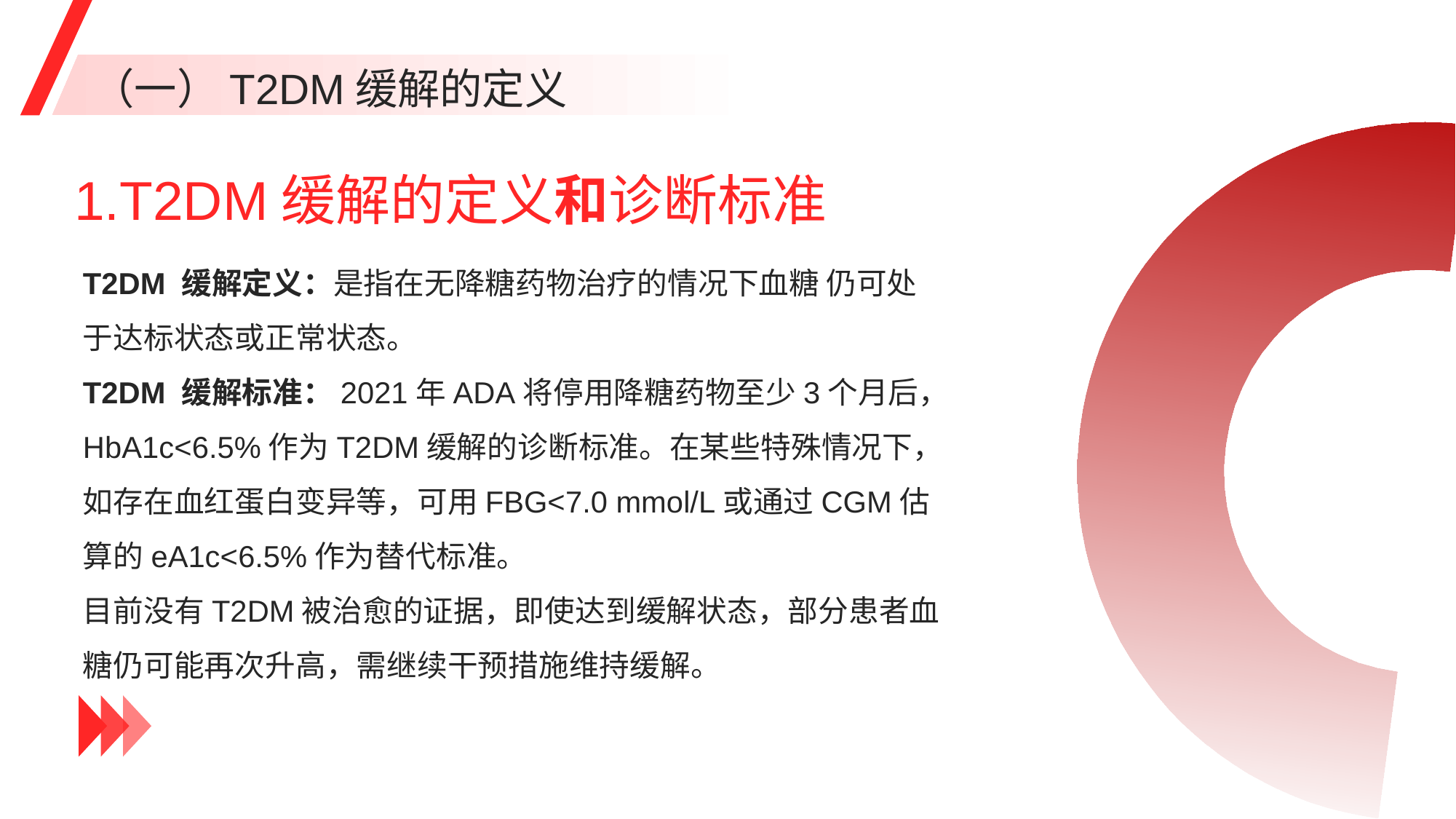

（一）T2DM缓解的定义

1.T2DM缓解的定义和诊断标准
T2DM 缓解定义：是指在无降糖药物治疗的情况下血糖 仍可处于达标状态或正常状态。
T2DM 缓解标准：2021年ADA将停用降糖药物至少3个月后，HbA1c<6.5%作为T2DM缓解的诊断标准。在某些特殊情况下，如存在血红蛋白变异等，可用FBG<7.0 mmol/L或通过CGM估算的eA1c<6.5%作为替代标准。
目前没有T2DM被治愈的证据，即使达到缓解状态，部分患者血糖仍可能再次升高，需继续干预措施维持缓解。